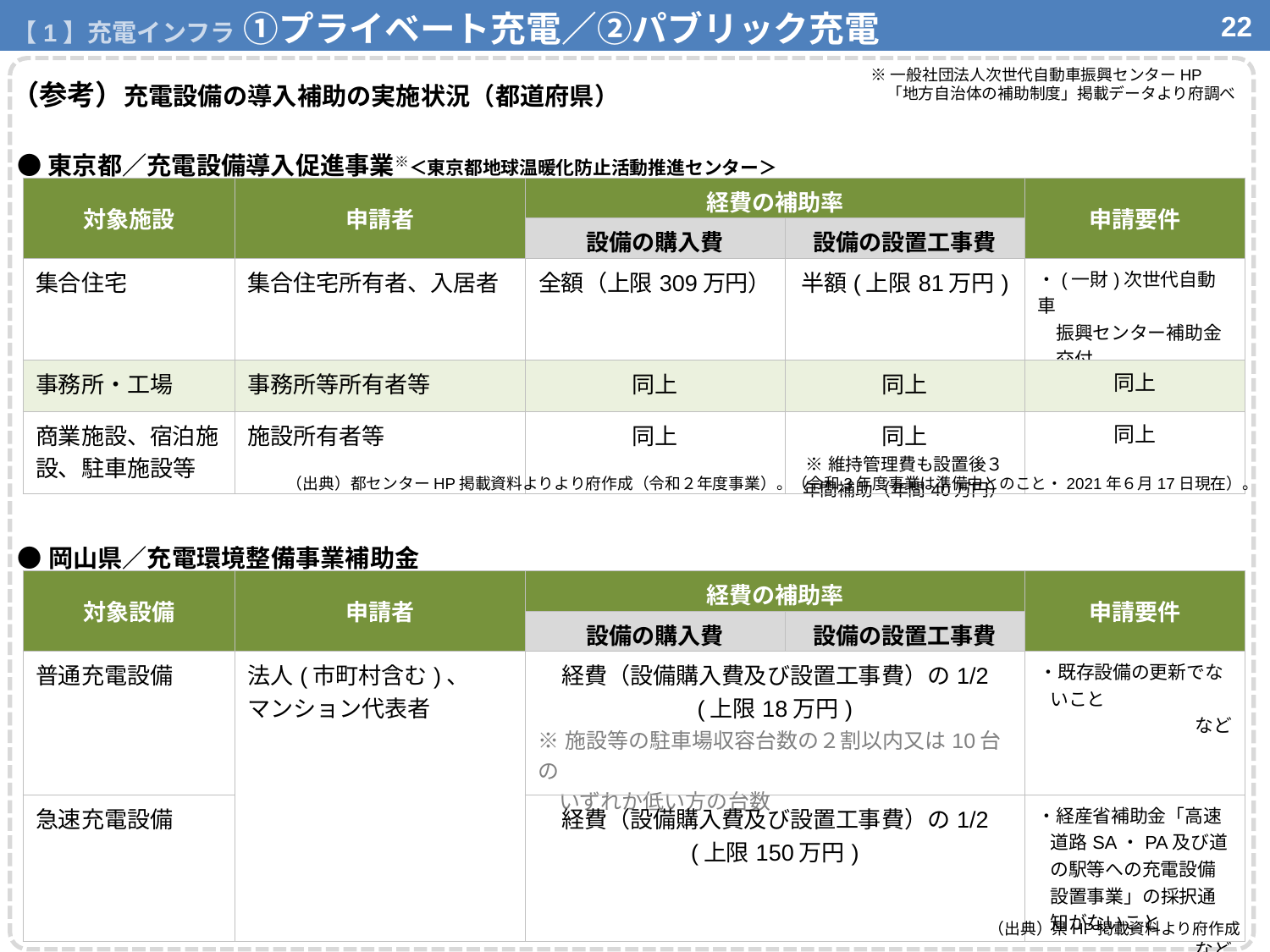

【1】充電インフラ ①プライベート充電／②パブリック充電
22

※一般社団法人次世代自動車振興センターHP
　「地方自治体の補助制度」掲載データより府調べ
（参考）充電設備の導入補助の実施状況（都道府県）
●東京都／充電設備導入促進事業※＜東京都地球温暖化防止活動推進センター＞
| 対象施設 | 申請者 | 経費の補助率 |  | 申請要件 |
| --- | --- | --- | --- | --- |
|  |  | 設備の購入費 | 設備の設置工事費 |  |
| 集合住宅 | 集合住宅所有者、入居者 | 全額（上限309万円） | 半額(上限81万円) | ・(一財)次世代自動車 　振興センター補助金 　交付 |
| 事務所・工場 | 事務所等所有者等 | 同上 | 同上 | 同上 |
| 商業施設、宿泊施設、駐車施設等 | 施設所有者等 | 同上 | 同上 ※維持管理費も設置後３年間補助（年間40万円） | 同上 |
（出典）都センターHP掲載資料よりより府作成（令和２年度事業）。（令和3年度事業は準備中とのこと・2021年６月17日現在）。
●岡山県／充電環境整備事業補助金
| 対象設備 | 申請者 | 経費の補助率 |  | 申請要件 |
| --- | --- | --- | --- | --- |
|  |  | 設備の購入費 | 設備の設置工事費 |  |
| 普通充電設備 | 法人(市町村含む)、 マンション代表者 | 経費（設備購入費及び設置工事費）の1/2 (上限18万円) ※施設等の駐車場収容台数の２割以内又は10台の 　いずれか低い方の台数 |  | ・既存設備の更新でないこと など |
| 急速充電設備 |  | 経費（設備購入費及び設置工事費）の1/2 (上限150万円) |  | ・経産省補助金「高速道路SA・PA及び道の駅等への充電設備設置事業」の採択通知がないこと など |
（出典）県HP掲載資料より府作成